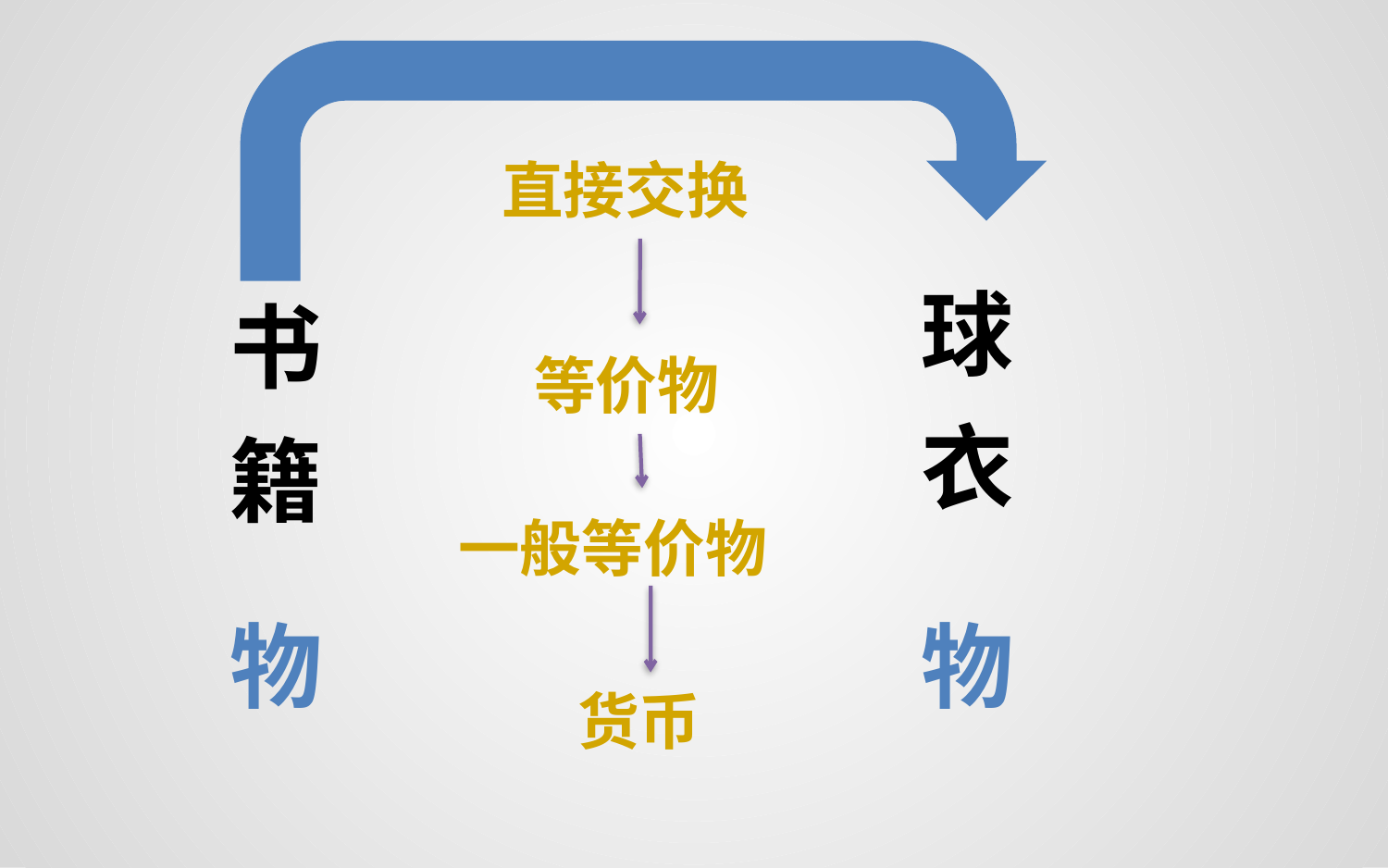

直接交换
球
衣
书
籍

等价物
一般等价物
物
物
货币